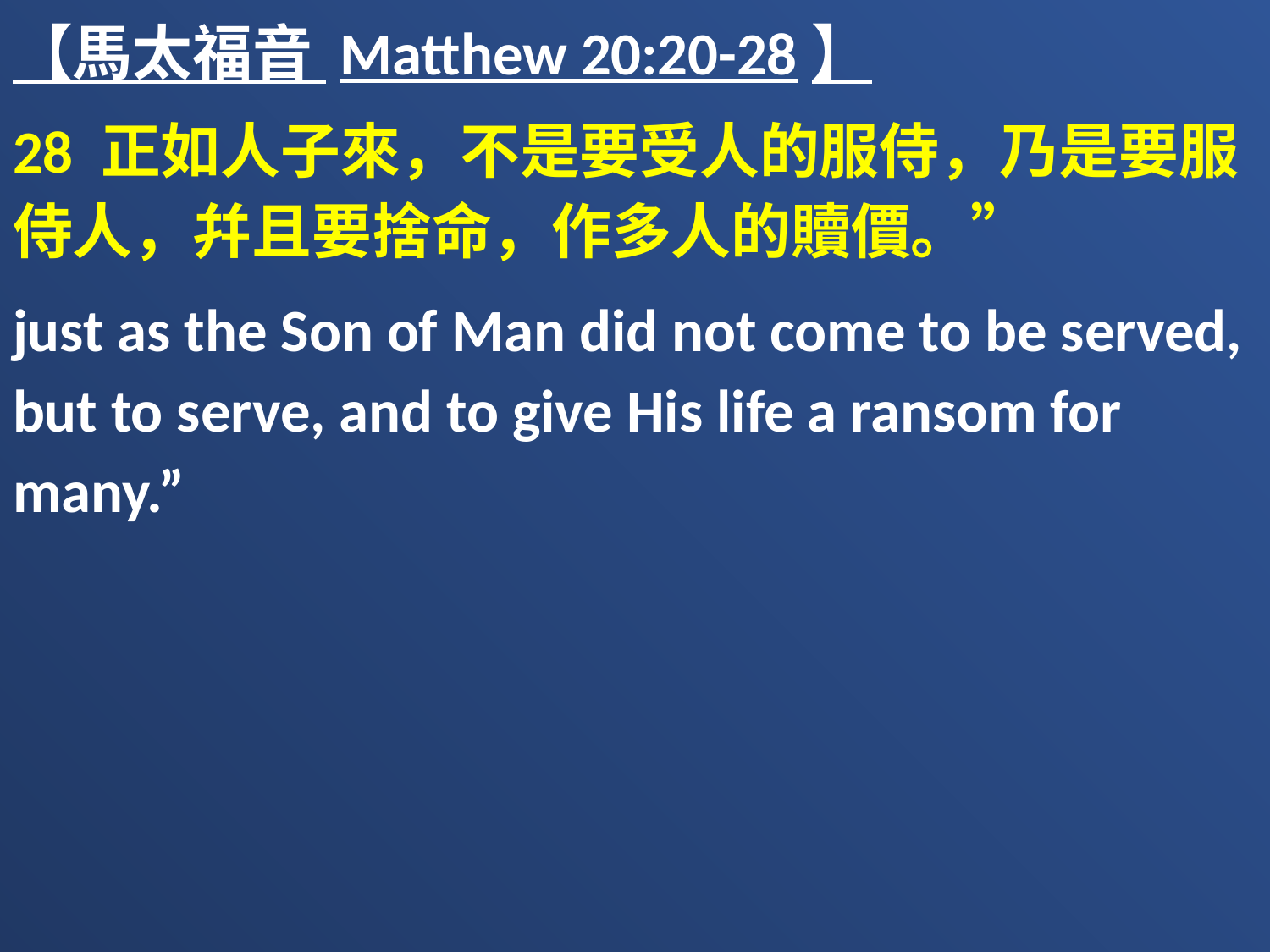

【馬太福音 Matthew 20:20-28】
28 正如人子來，不是要受人的服侍，乃是要服侍人，幷且要捨命，作多人的贖價。”
just as the Son of Man did not come to be served, but to serve, and to give His life a ransom for many.”